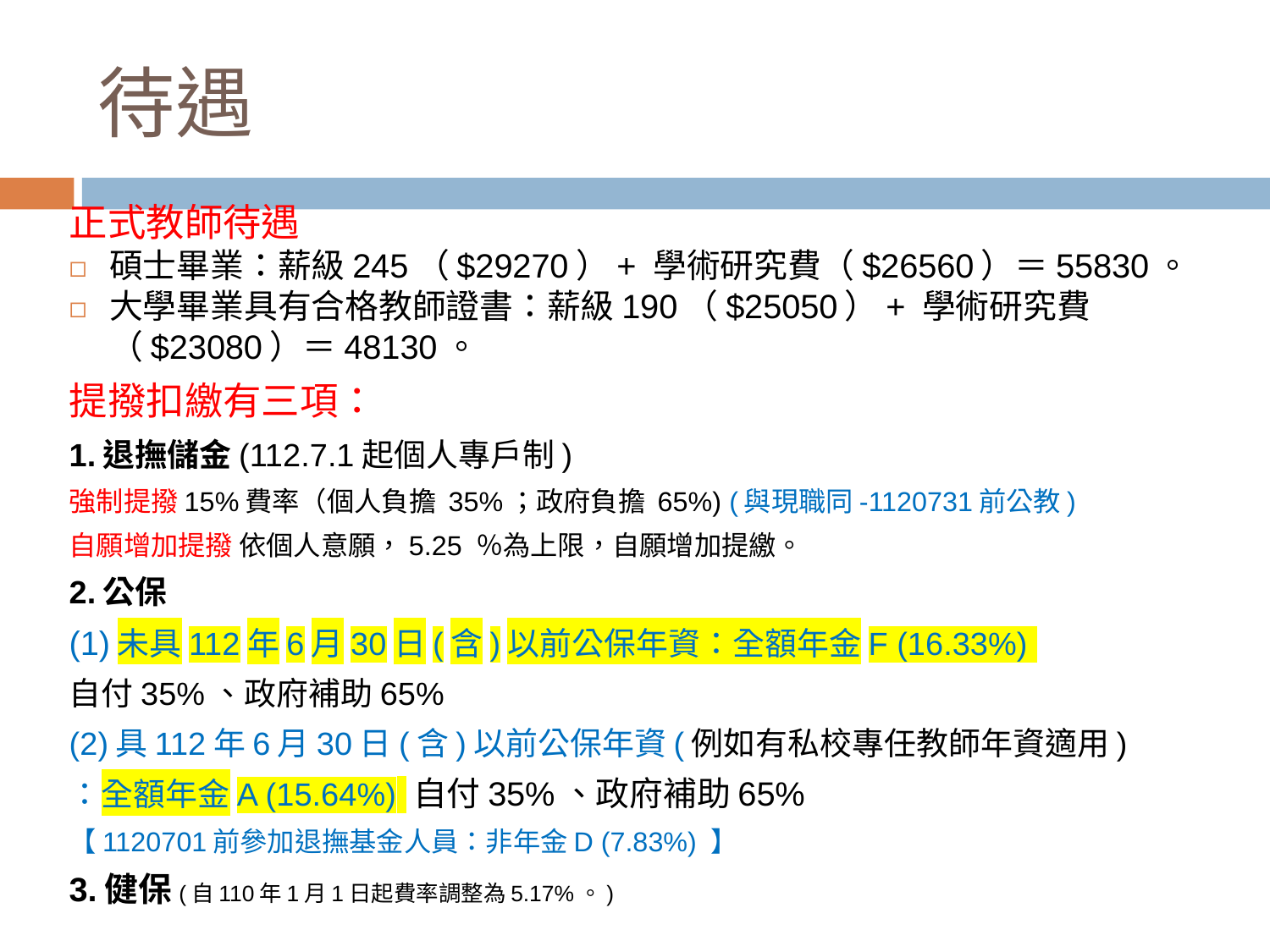

# 待遇
正式教師待遇
碩士畢業：薪級245（$29270）+ 學術研究費（$26560）＝55830。
大學畢業具有合格教師證書：薪級190（$25050）+ 學術研究費   （$23080）＝48130。
提撥扣繳有三項：
1.退撫儲金(112.7.1起個人專戶制)
強制提撥15%費率（個人負擔 35%；政府負擔 65%) (與現職同-1120731前公教)
自願增加提撥 依個人意願，5.25 ％為上限，自願增加提繳。
2.公保
(1)未具112年6月30日(含)以前公保年資：全額年金F (16.33%)
自付35%、政府補助65%
(2)具112年6月30日(含)以前公保年資(例如有私校專任教師年資適用)
：全額年金A (15.64%) 自付35%、政府補助65%
【1120701前參加退撫基金人員：非年金D (7.83%) 】
3.健保(自110年1月1日起費率調整為5.17%。)